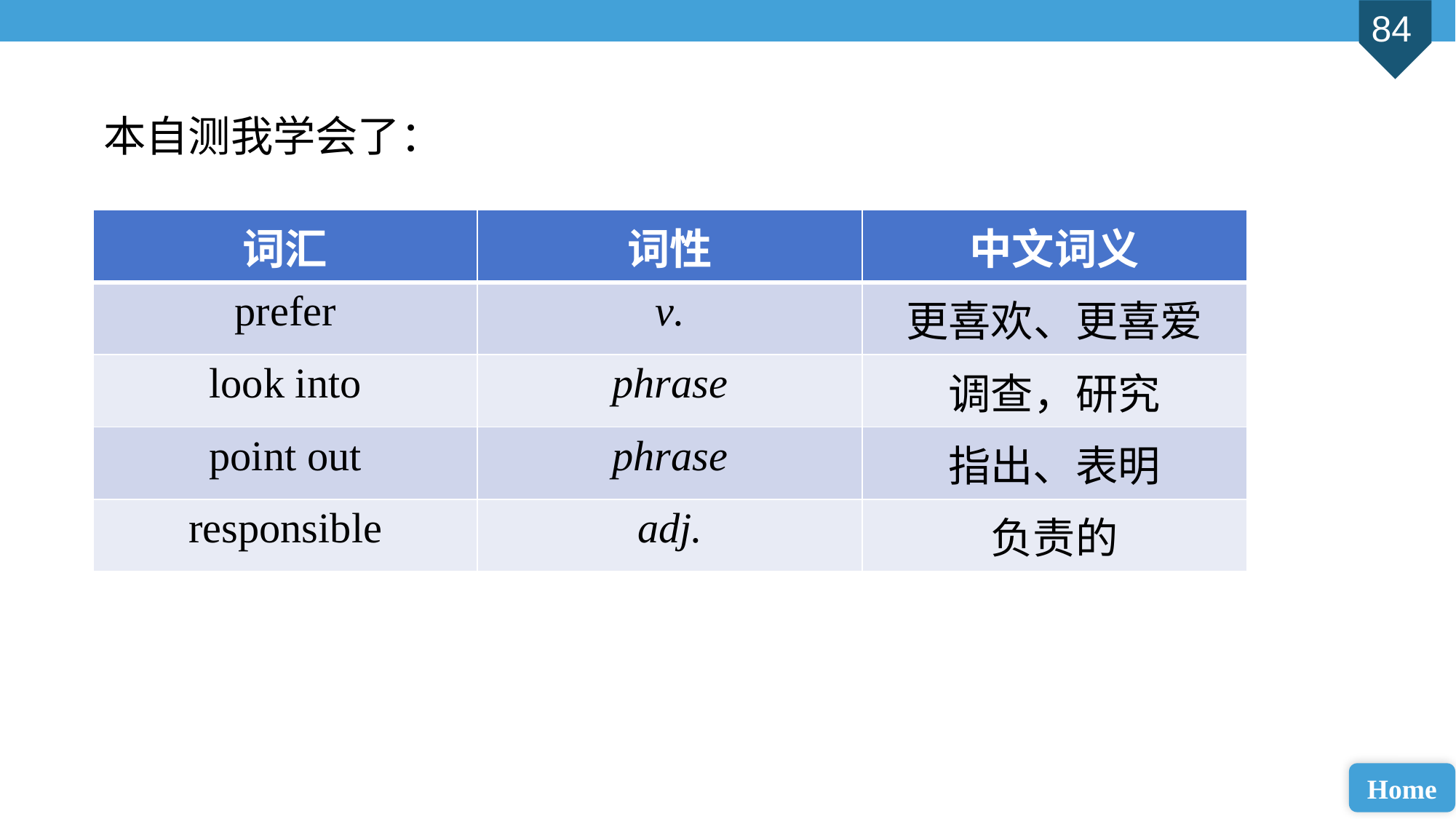

本自测我学会了：
| 词汇 | 词性 | 中文词义 |
| --- | --- | --- |
| prefer | v. | 更喜欢、更喜爱 |
| look into | phrase | 调查，研究 |
| point out | phrase | 指出、表明 |
| responsible | adj. | 负责的 |